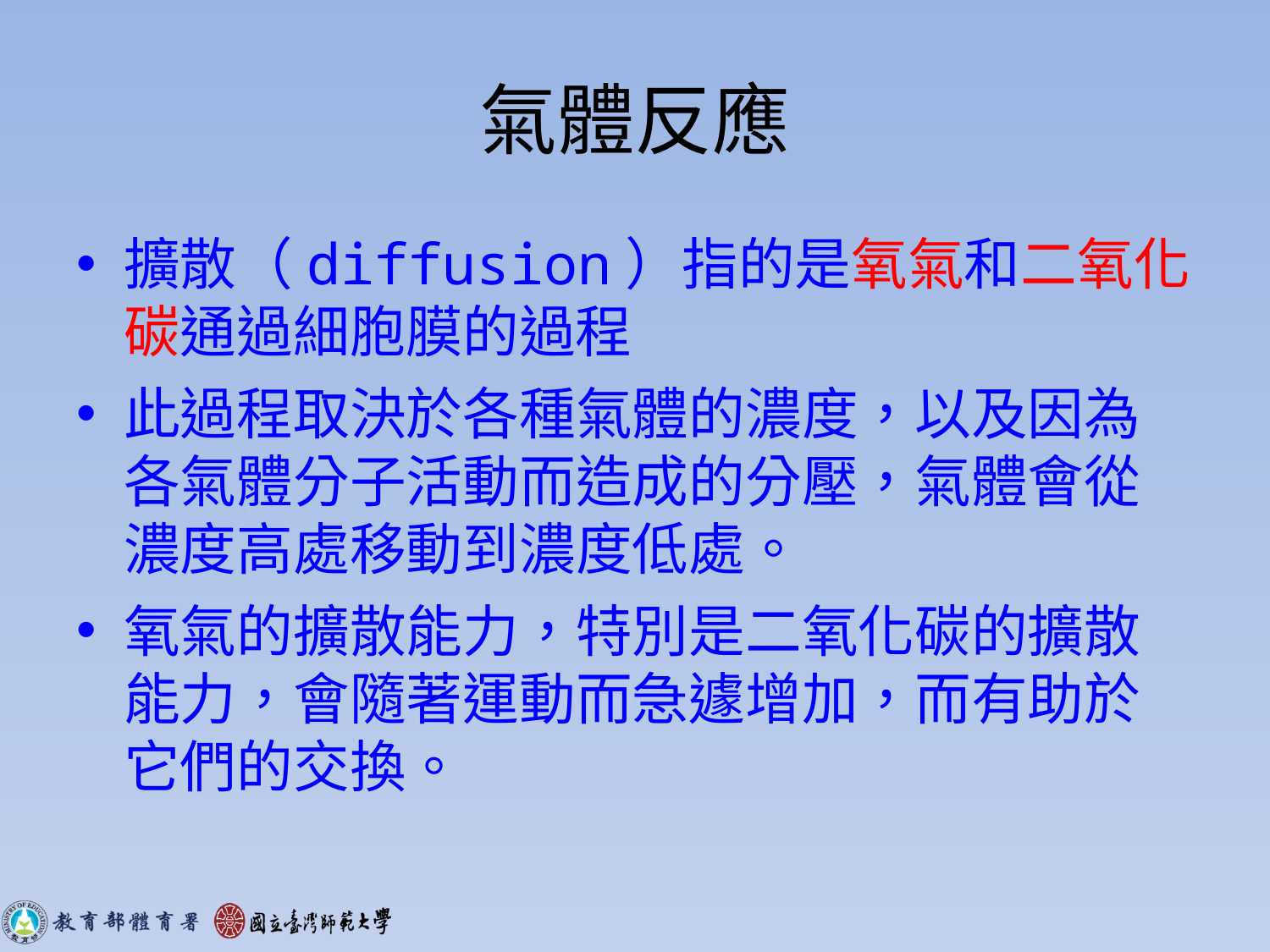

# 氣體反應
擴散（diffusion）指的是氧氣和二氧化碳通過細胞膜的過程
此過程取決於各種氣體的濃度，以及因為各氣體分子活動而造成的分壓，氣體會從濃度高處移動到濃度低處。
氧氣的擴散能力，特別是二氧化碳的擴散能力，會隨著運動而急遽增加，而有助於它們的交換。